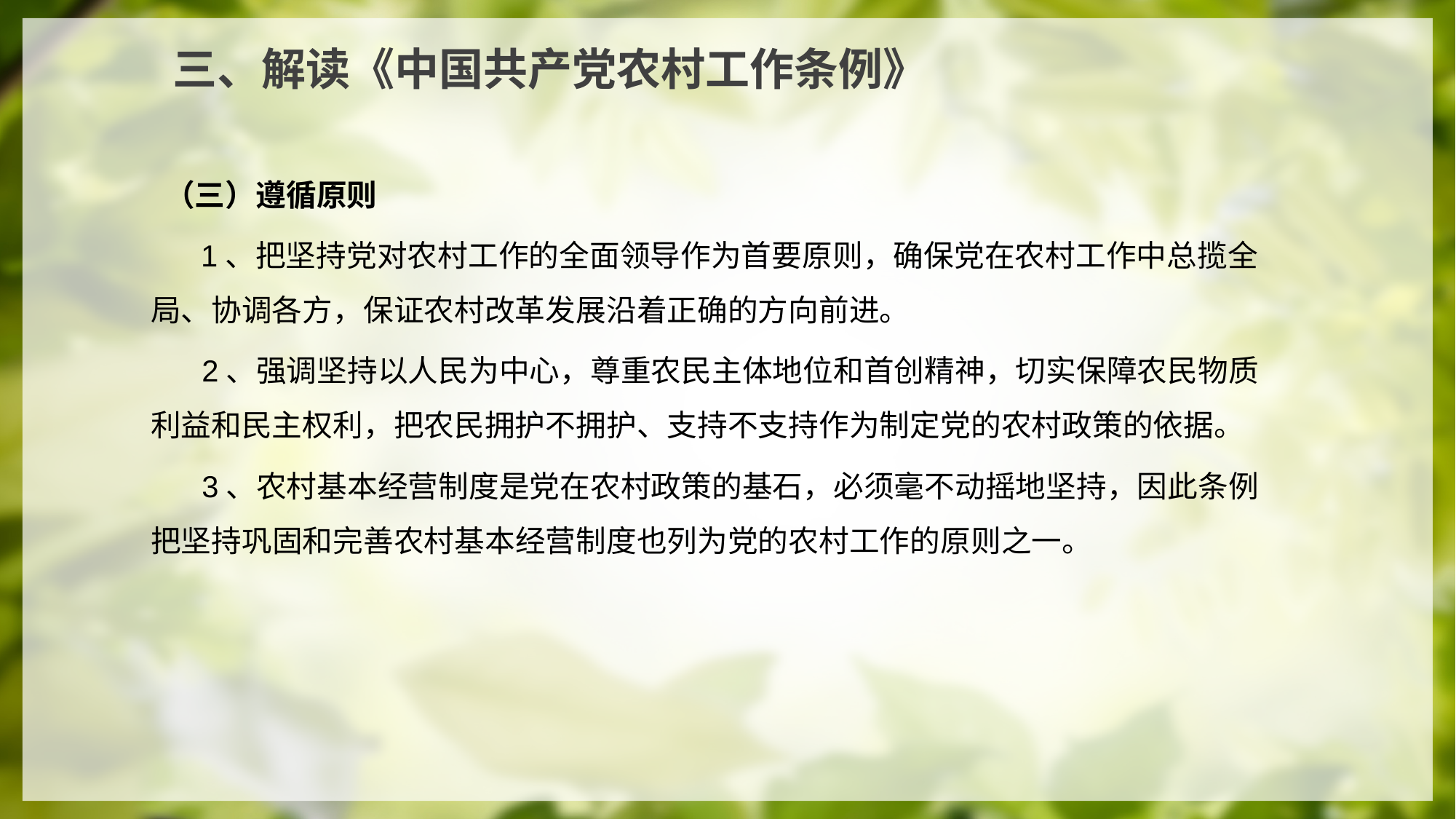

三、解读《中国共产党农村工作条例》
 （三）遵循原则
      1、把坚持党对农村工作的全面领导作为首要原则，确保党在农村工作中总揽全局、协调各方，保证农村改革发展沿着正确的方向前进。
　  2、强调坚持以人民为中心，尊重农民主体地位和首创精神，切实保障农民物质利益和民主权利，把农民拥护不拥护、支持不支持作为制定党的农村政策的依据。
　  3、农村基本经营制度是党在农村政策的基石，必须毫不动摇地坚持，因此条例把坚持巩固和完善农村基本经营制度也列为党的农村工作的原则之一。